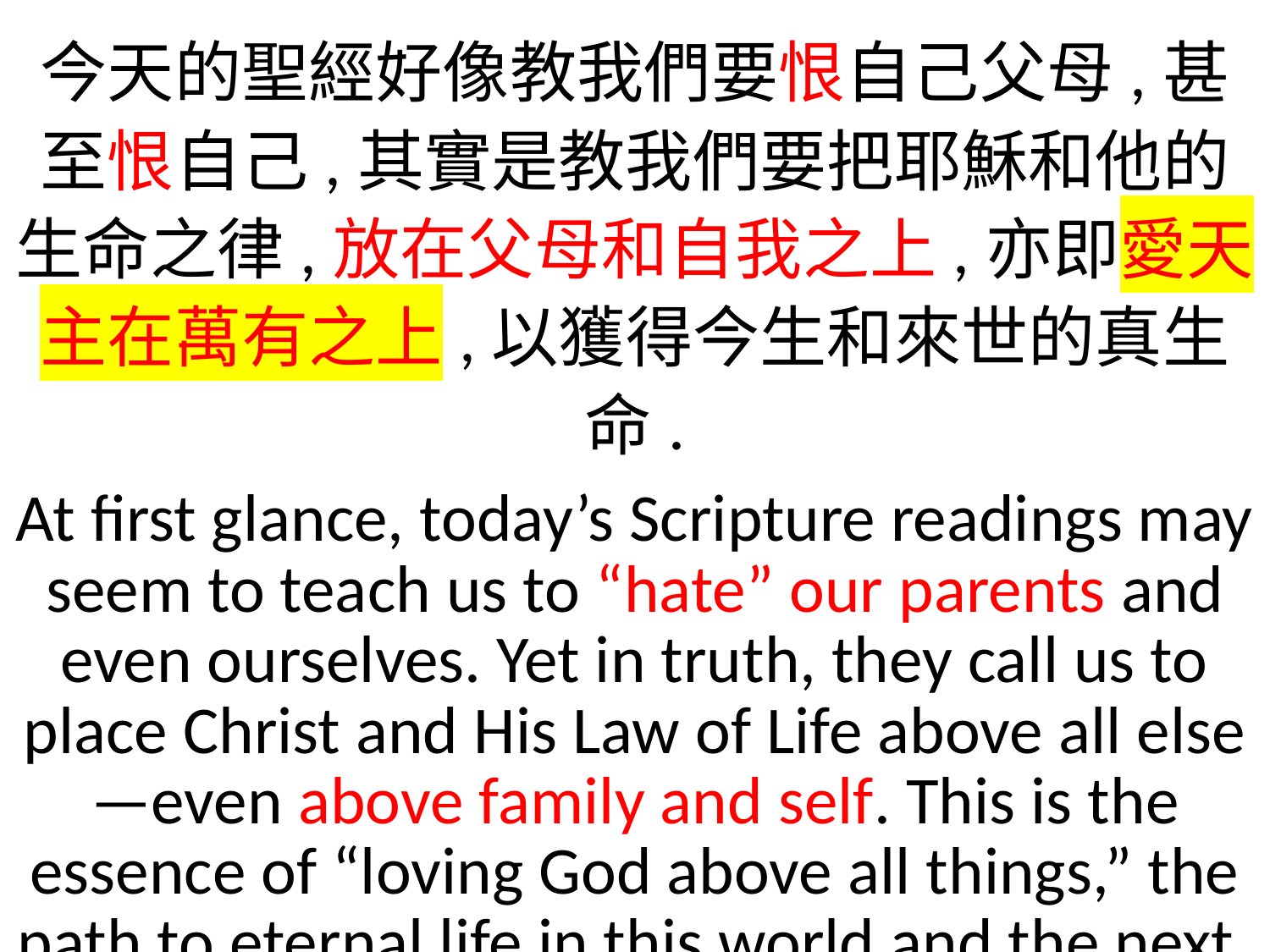

今天的聖經好像教我們要恨自己父母,甚至恨自己,其實是教我們要把耶穌和他的生命之律,放在父母和自我之上,亦即愛天主在萬有之上,以獲得今生和來世的真生命.
At first glance, today’s Scripture readings may seem to teach us to “hate” our parents and even ourselves. Yet in truth, they call us to place Christ and His Law of Life above all else—even above family and self. This is the essence of “loving God above all things,” the path to eternal life in this world and the next.